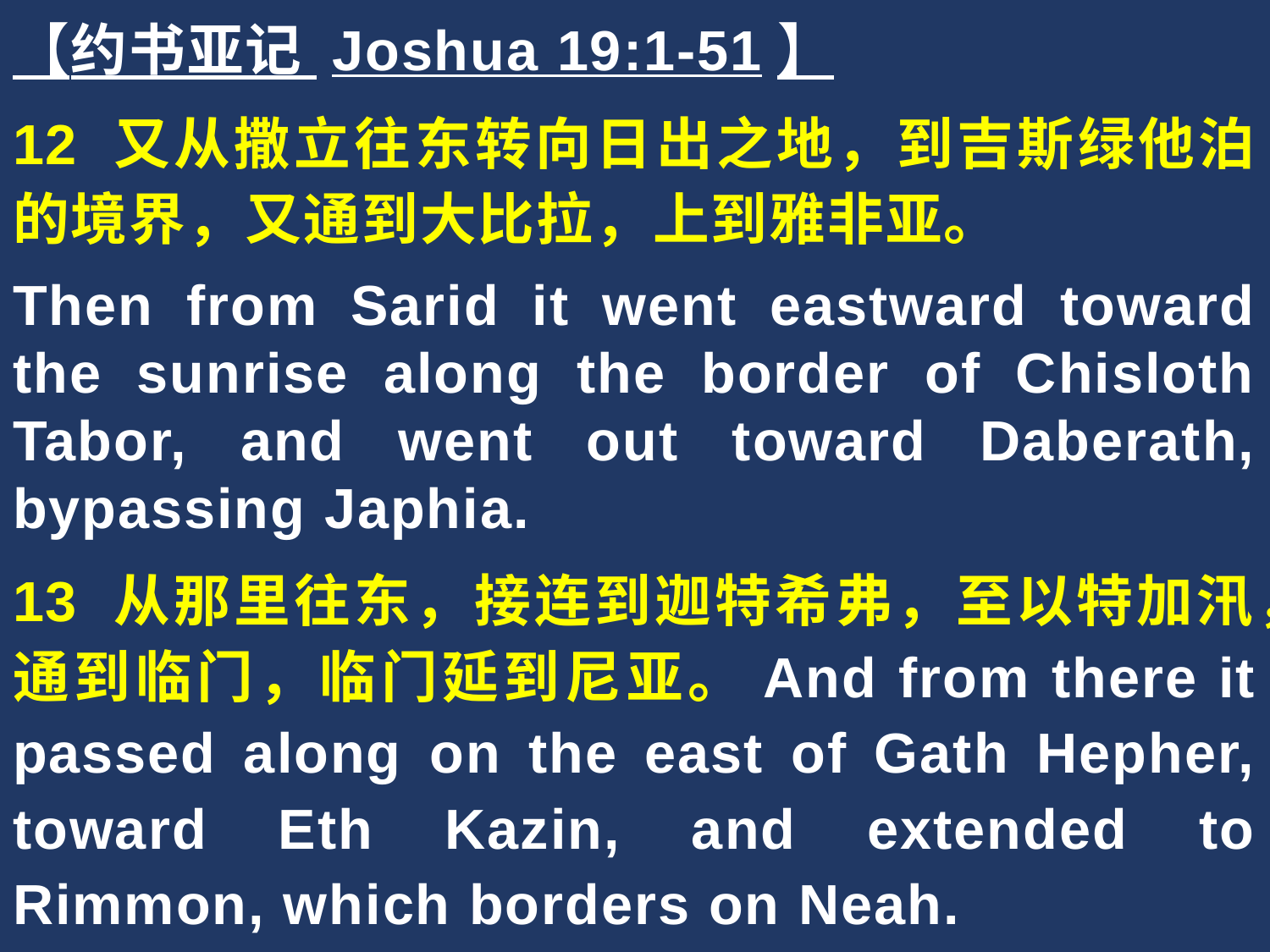

【约书亚记 Joshua 19:1-51】
12 又从撒立往东转向日出之地，到吉斯绿他泊的境界，又通到大比拉，上到雅非亚。
Then from Sarid it went eastward toward the sunrise along the border of Chisloth Tabor, and went out toward Daberath, bypassing Japhia.
13 从那里往东，接连到迦特希弗，至以特加汛，通到临门，临门延到尼亚。And from there it passed along on the east of Gath Hepher, toward Eth Kazin, and extended to Rimmon, which borders on Neah.